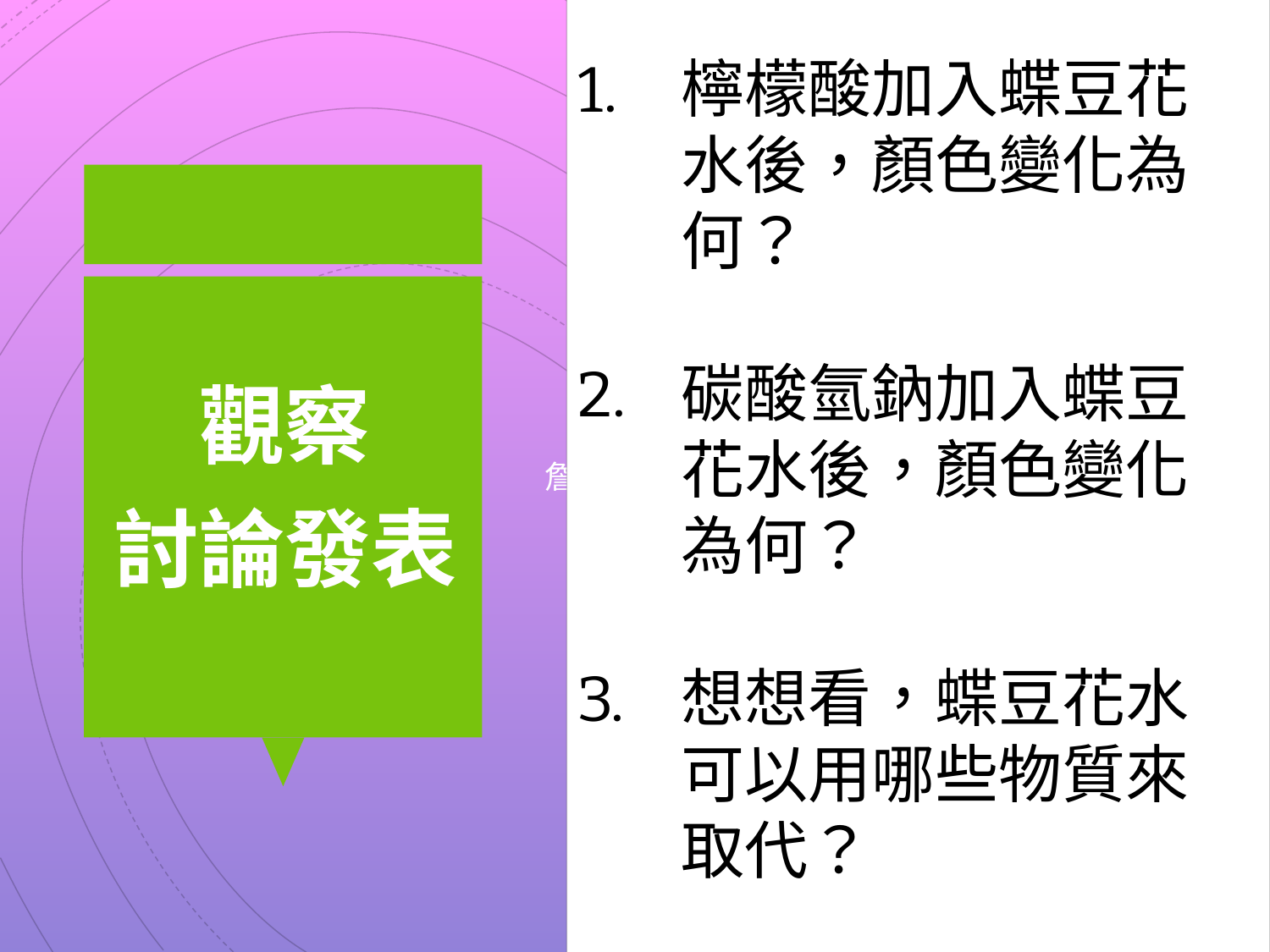

詹姆斯·柯里

碳酸氫鈉

檸檬酸加入蝶豆花水後，顏色變化為何？

碳酸氫鈉加入蝶豆花水後，顏色變化為何？

想想看，蝶豆花水可以用哪些物質來取代？

# 觀察 討論發表